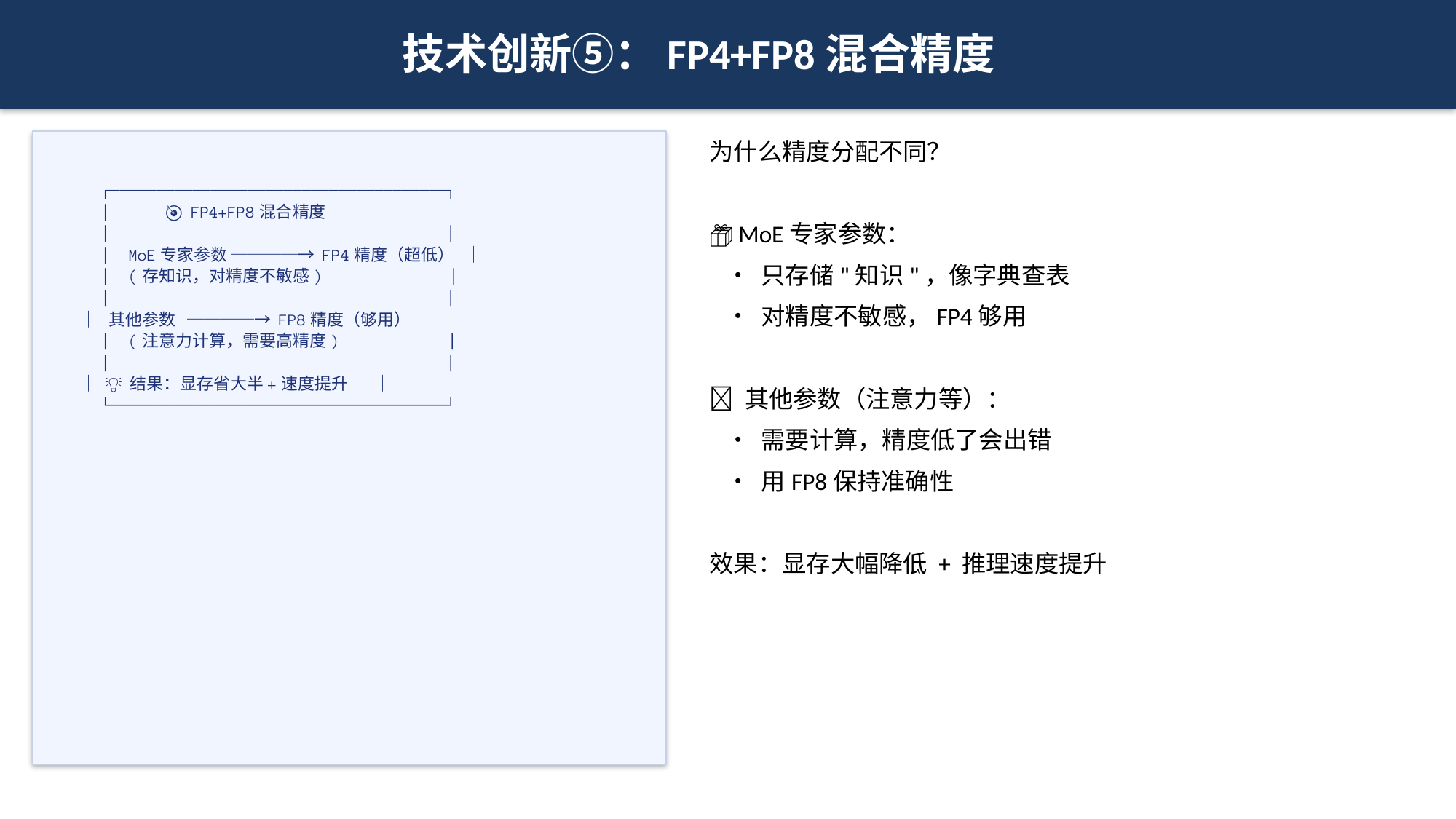

技术创新⑤：FP4+FP8混合精度

为什么精度分配不同？

📦 MoE专家参数：
   • 只存储"知识"，像字典查表
   • 对精度不敏感，FP4够用

🧮 其他参数（注意力等）：
   • 需要计算，精度低了会出错
   • 用FP8保持准确性

效果：显存大幅降低 + 推理速度提升

    ┌─────────────────────────────────────┐
    │      🎯 FP4+FP8混合精度              │
    │                                     │
    │  MoE专家参数 ────→ FP4精度（超低）   │
    │  (存知识，对精度不敏感)              │
    │                                     │
    │  其他参数   ────→ FP8精度（够用）   │
    │  (注意力计算，需要高精度)            │
    │                                     │
    │  💡 结果：显存省大半+速度提升       │
    └─────────────────────────────────────┘